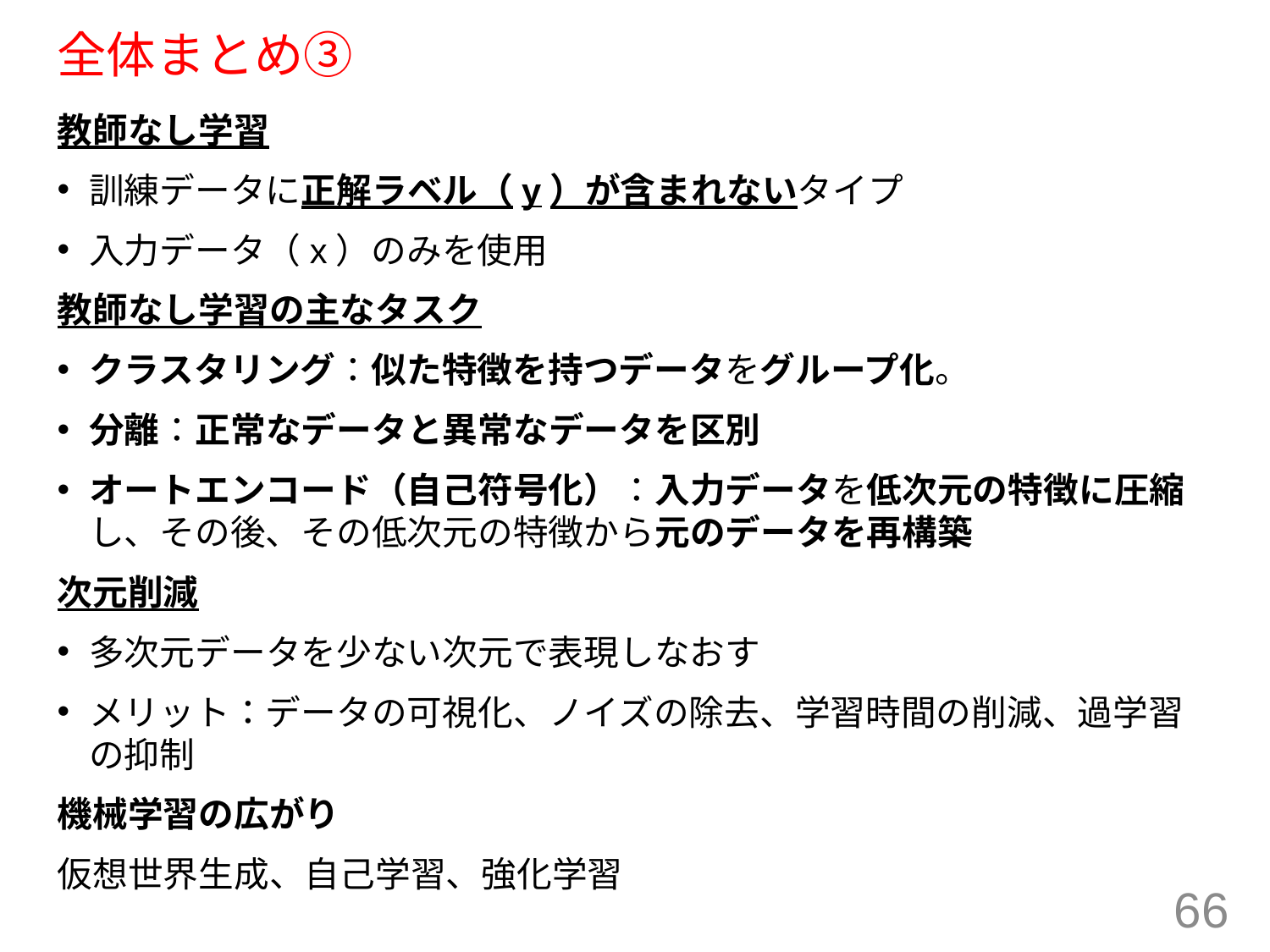

# 全体まとめ③
教師なし学習
訓練データに正解ラベル（y）が含まれないタイプ
入力データ（x）のみを使用
教師なし学習の主なタスク
クラスタリング：似た特徴を持つデータをグループ化。
分離：正常なデータと異常なデータを区別
オートエンコード（自己符号化）：入力データを低次元の特徴に圧縮し、その後、その低次元の特徴から元のデータを再構築
次元削減
多次元データを少ない次元で表現しなおす
メリット：データの可視化、ノイズの除去、学習時間の削減、過学習の抑制
機械学習の広がり
仮想世界生成、自己学習、強化学習
66